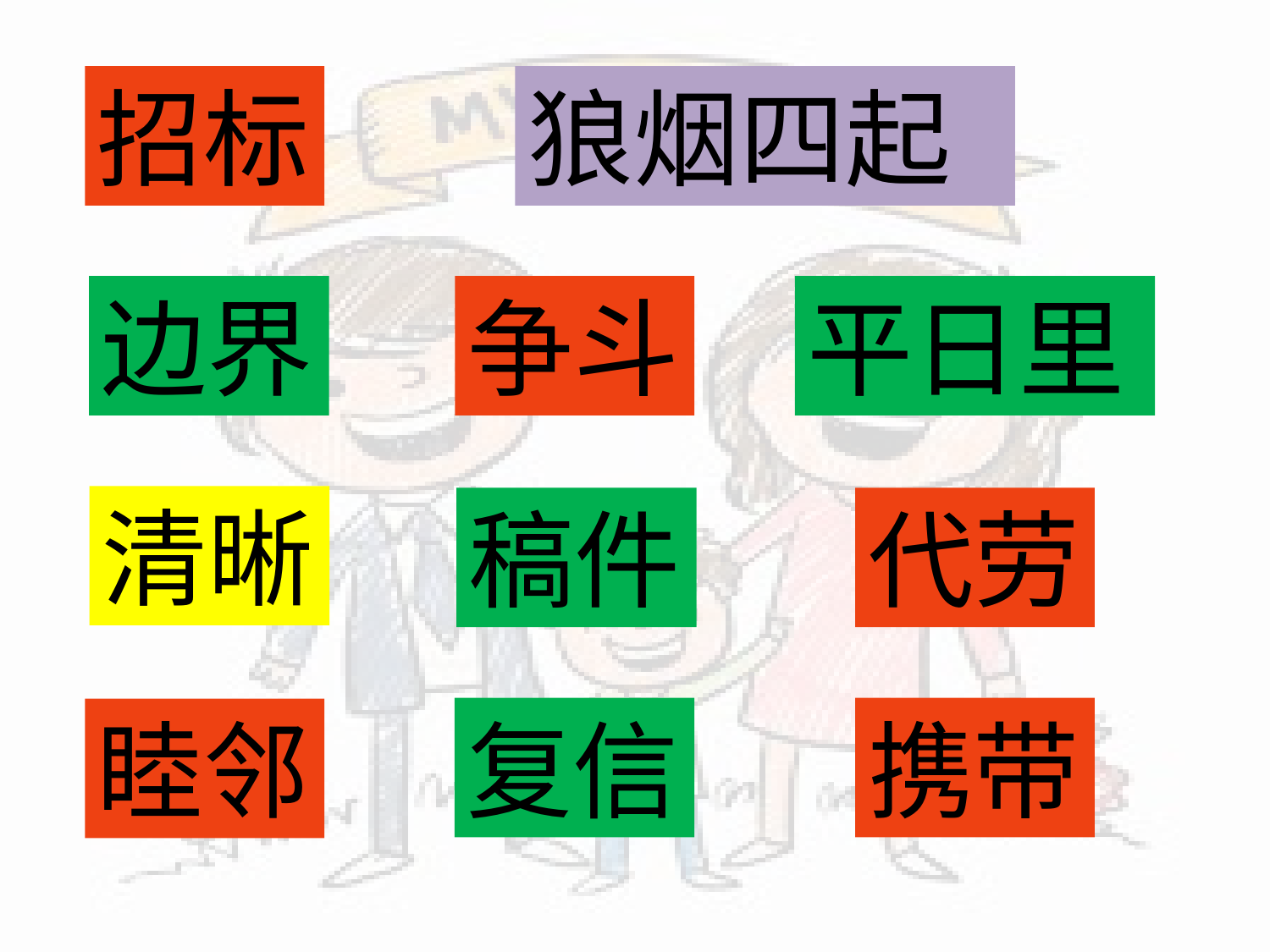

招标
狼烟四起
边界
争斗
平日里
清晰
稿件
代劳
携带
复信
睦邻